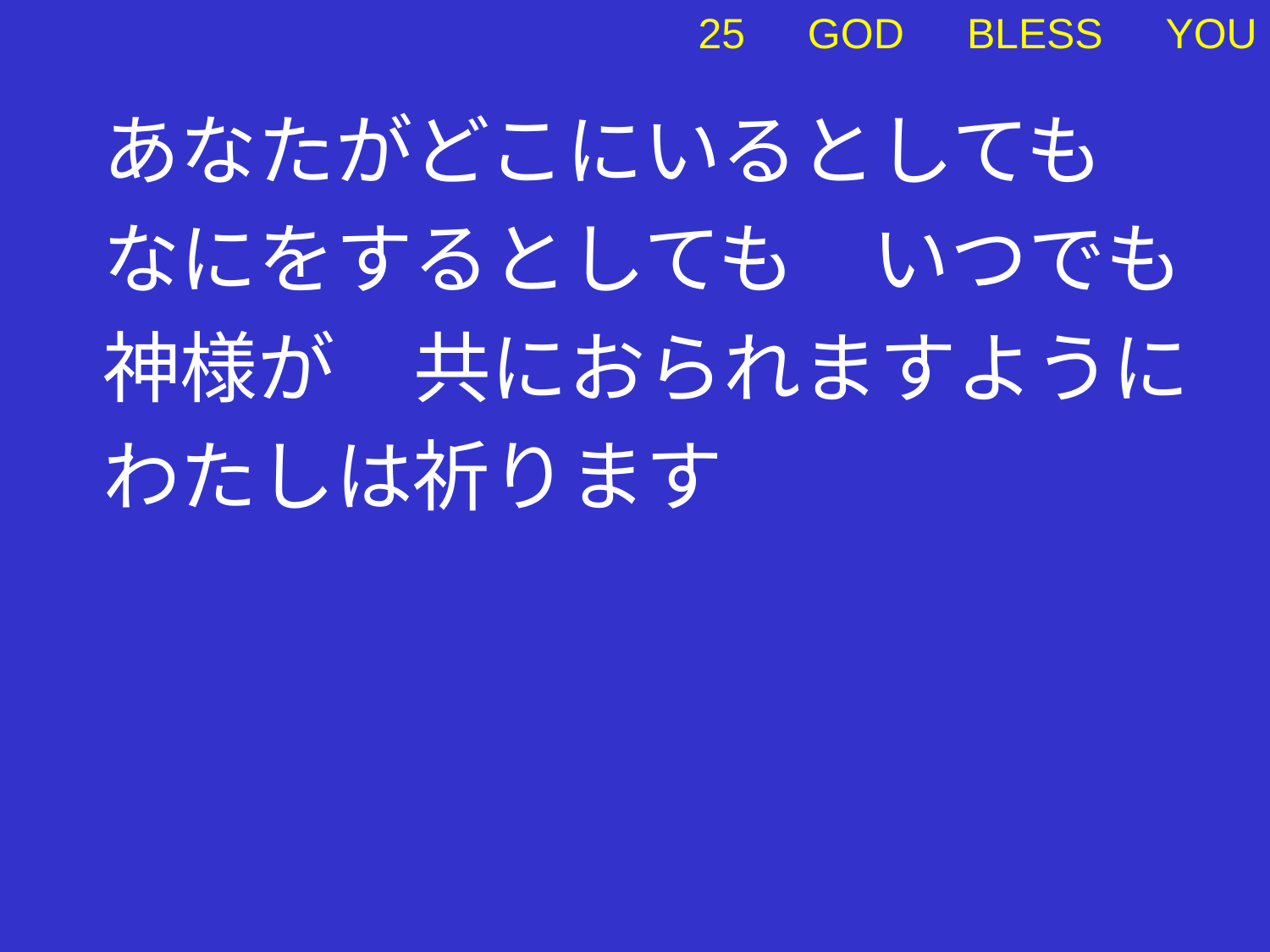

あなたがどこにいるとしても
なにをするとしても　いつでも
神様が　共におられますように
わたしは祈ります

# 25　GOD　BLESS　YOU